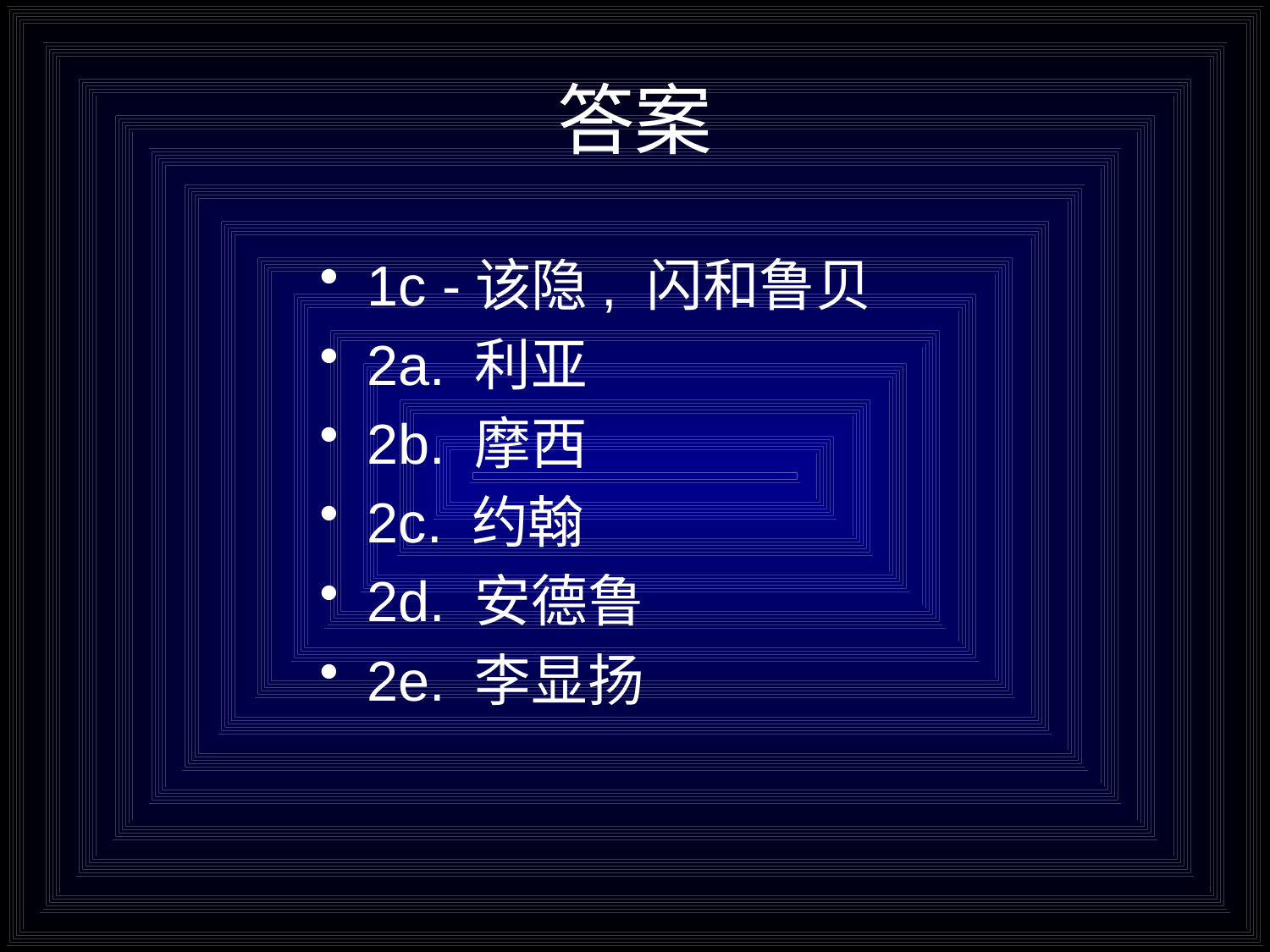

# 答案
1c -该隐, 闪和鲁贝
2a. 利亚
2b. 摩西
2c. 约翰
2d. 安德鲁
2e. 李显扬